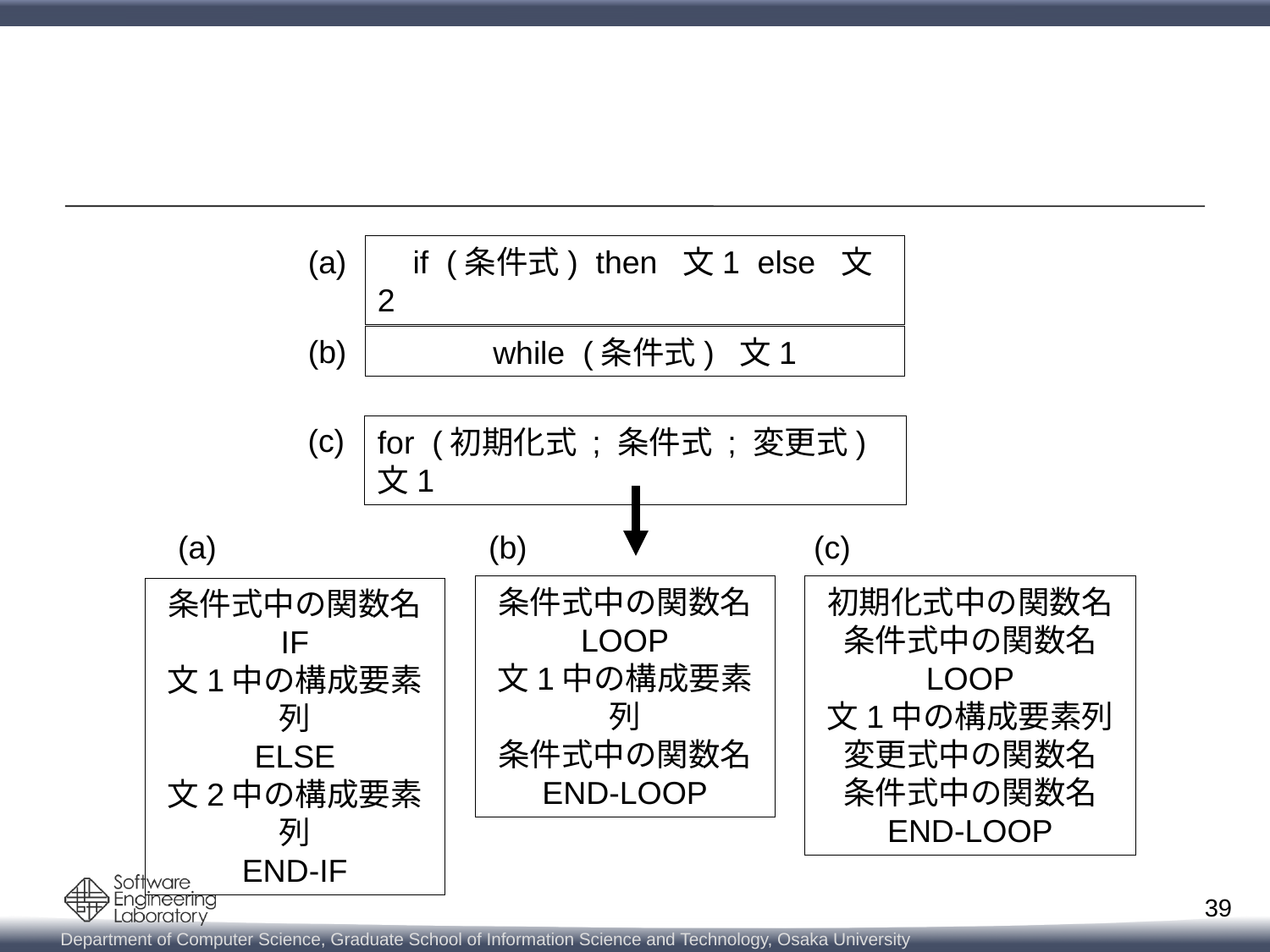

#
(a)
    if  (条件式)  then  文1  else  文2
(b)
             while  (条件式)  文1
(c)
for  (初期化式 ; 条件式 ; 変更式)  文1
(a)
(b)
(c)
条件式中の関数名
LOOP
文1中の構成要素列
条件式中の関数名
END-LOOP
初期化式中の関数名
条件式中の関数名
LOOP
文1中の構成要素列
変更式中の関数名
条件式中の関数名
END-LOOP
条件式中の関数名
IF
文1中の構成要素列
ELSE
文2中の構成要素列
END-IF
39